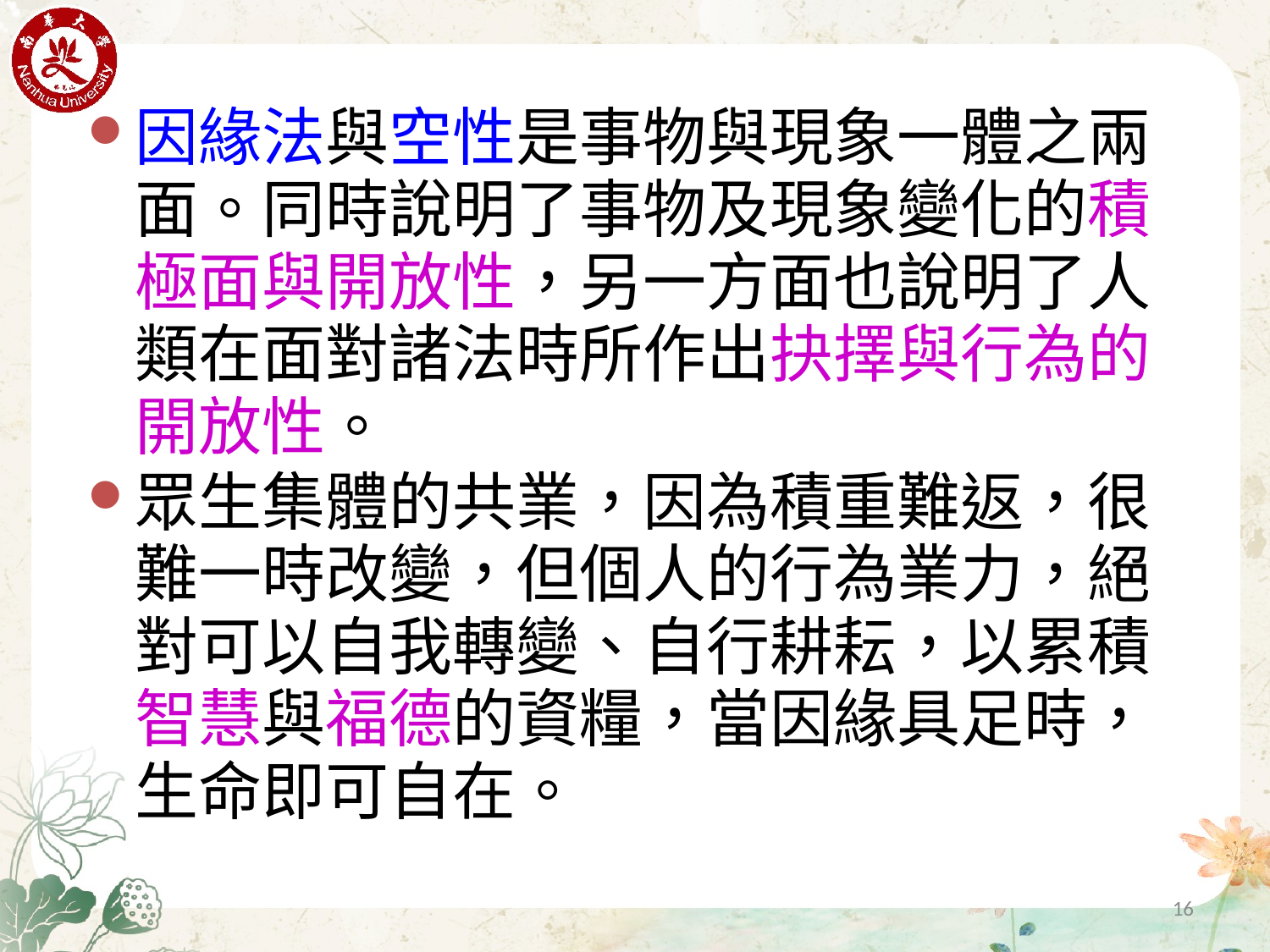

因緣法與空性是事物與現象一體之兩面。同時說明了事物及現象變化的積極面與開放性，另一方面也說明了人類在面對諸法時所作出抉擇與行為的開放性。
眾生集體的共業，因為積重難返，很難一時改變，但個人的行為業力，絕對可以自我轉變、自行耕耘，以累積智慧與福德的資糧，當因緣具足時，生命即可自在。
16